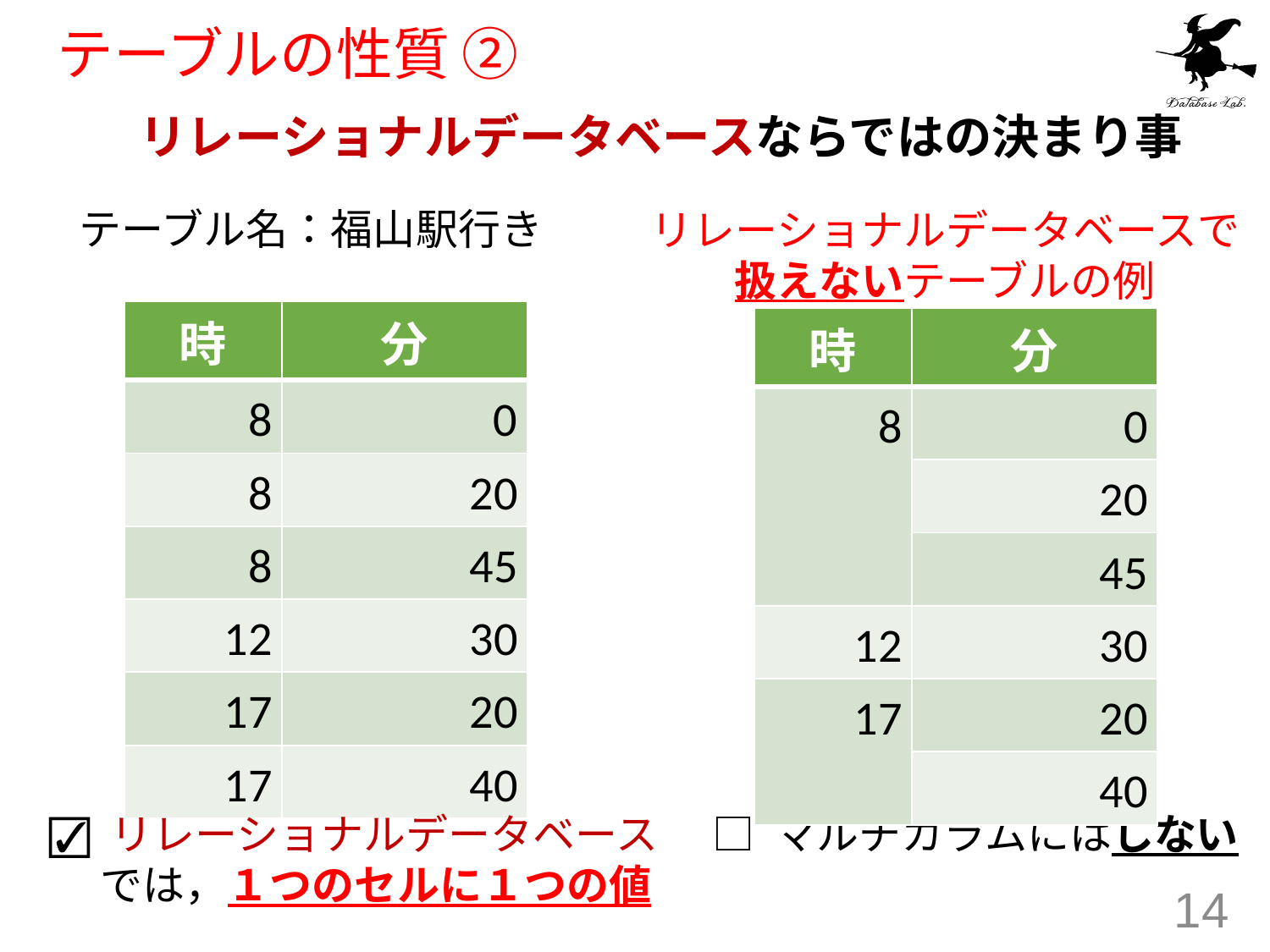

# テーブルの性質 ②
リレーショナルデータベースならではの決まり事
リレーショナルデータベースで
扱えないテーブルの例
テーブル名：福山駅行き
| 時 | 分 |
| --- | --- |
| 8 | 0 |
| 8 | 20 |
| 8 | 45 |
| 12 | 30 |
| 17 | 20 |
| 17 | 40 |
| 時 | 分 |
| --- | --- |
| 8 | 0 |
|  | 20 |
|  | 45 |
| 12 | 30 |
| 17 | 20 |
|  | 40 |
☑ リレーショナルデータベース
　 では，１つのセルに１つの値
□ マルチカラムにはしない
14